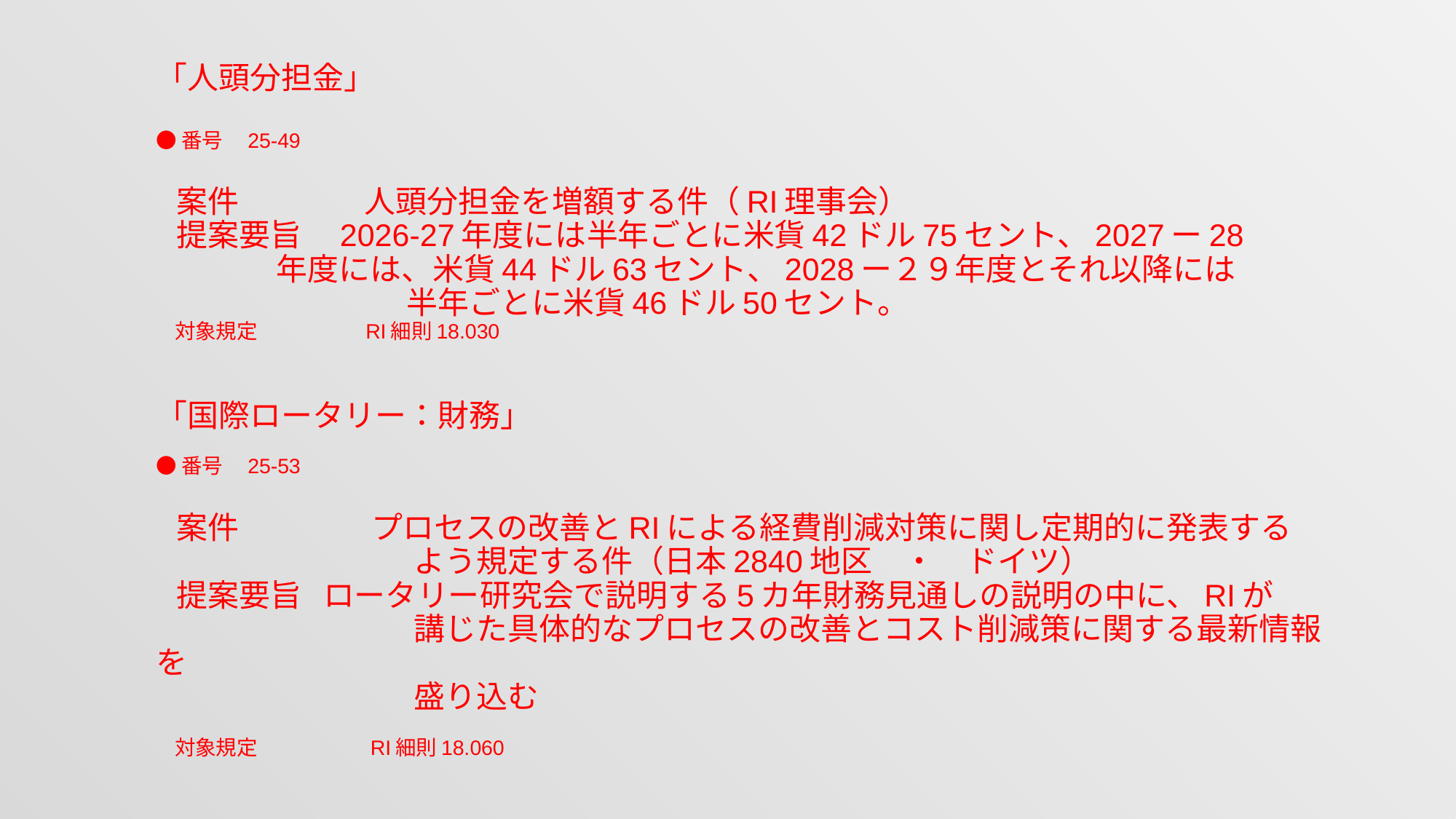

「人頭分担金」

●番号　25-49

  案件　　　　人頭分担金を増額する件（RI理事会）
  提案要旨　2026-27年度には半年ごとに米貨42ドル75セント、2027ー28
                年度には、米貨44ドル63セント、2028ー２９年度とそれ以降には
　　　　　　　　半年ごとに米貨46ドル50セント。
   対象規定　　　　　RI細則18.030

「国際ロータリー：財務」

●番号　25-53

  案件　　　　 プロセスの改善とRIによる経費削減対策に関し定期的に発表する
　　　　　　　　 よう規定する件（日本2840地区　・　ドイツ）
  提案要旨   ロータリー研究会で説明する5カ年財務見通しの説明の中に、RIが
　　　　　　　　 講じた具体的なプロセスの改善とコスト削減策に関する最新情報を
　　　　　　　　 盛り込む

   対象規定　　　　　 RI細則18.060

#